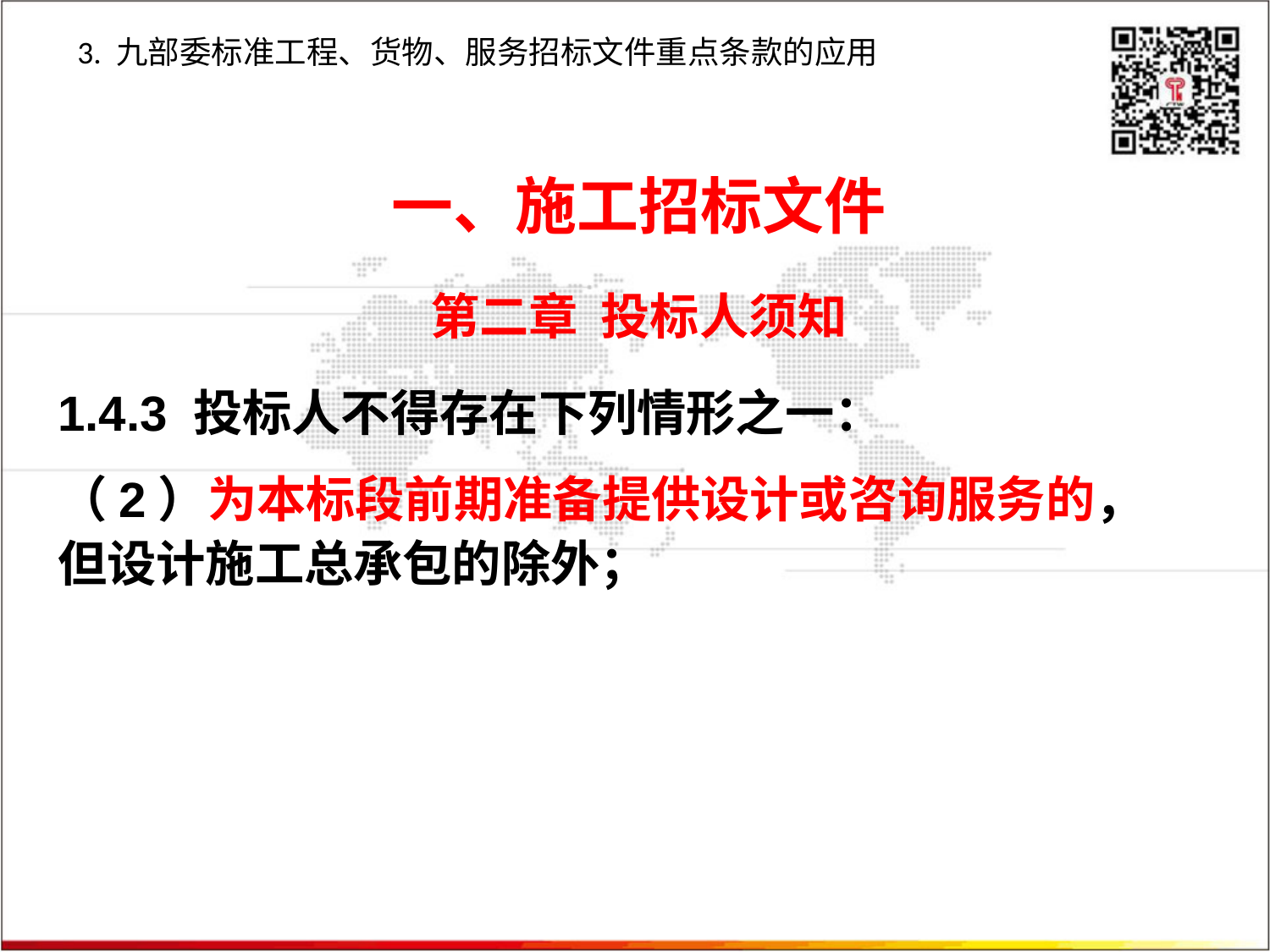

3. 九部委标准工程、货物、服务招标文件重点条款的应用
一、施工招标文件
第二章  投标人须知
1.4.3 投标人不得存在下列情形之一：
（2）为本标段前期准备提供设计或咨询服务的，但设计施工总承包的除外；